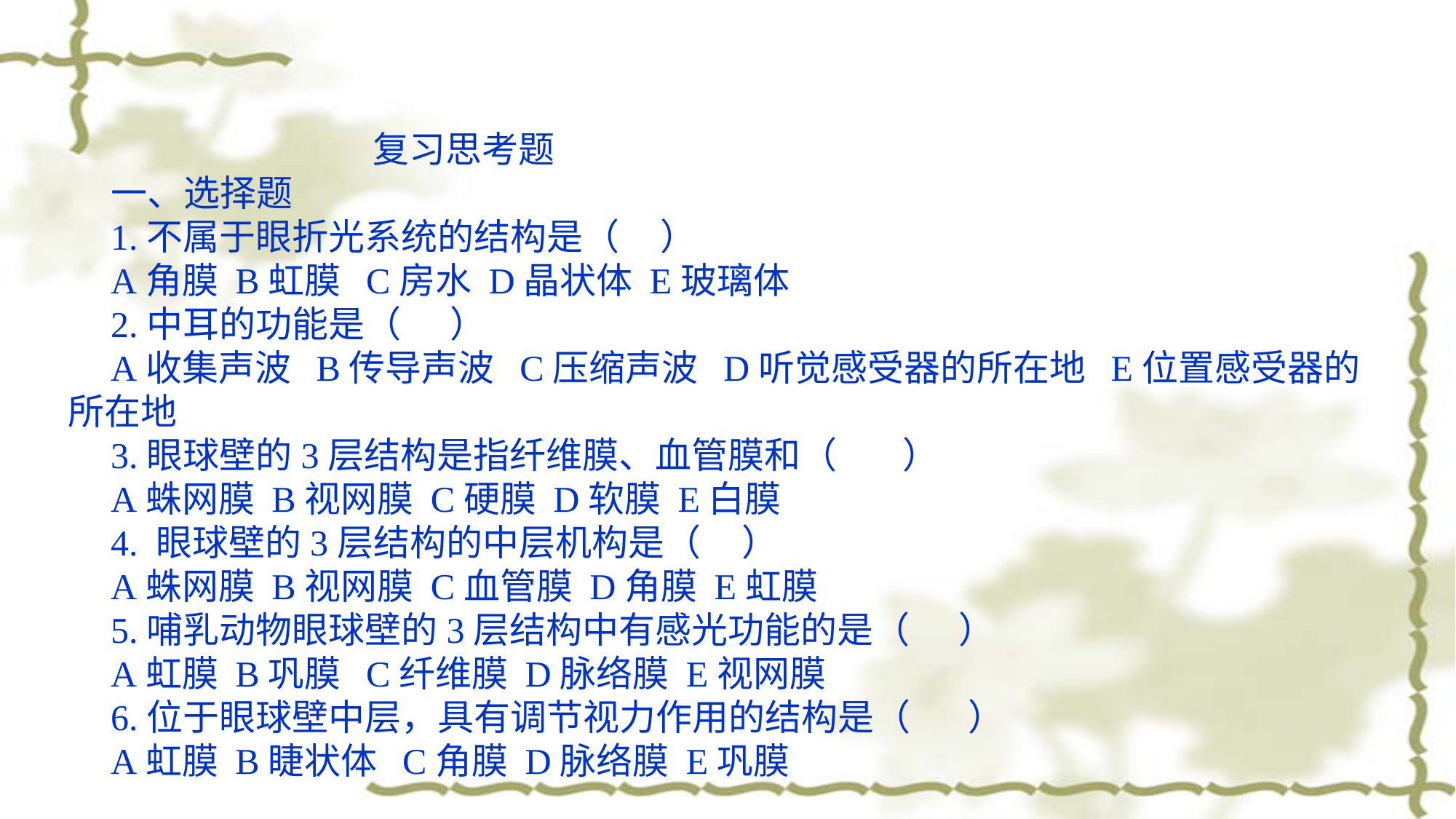

复习思考题
一、选择题1.不属于眼折光系统的结构是（     ）A角膜 B虹膜  C房水 D晶状体 E玻璃体 2.中耳的功能是（      ）A收集声波  B传导声波  C压缩声波  D听觉感受器的所在地  E位置感受器的所在地3.眼球壁的3层结构是指纤维膜、血管膜和（        ）A蛛网膜 B视网膜 C硬膜 D软膜 E白膜4. 眼球壁的3层结构的中层机构是（     ）A蛛网膜 B视网膜 C血管膜 D角膜 E虹膜5.哺乳动物眼球壁的3层结构中有感光功能的是（      ）A虹膜 B巩膜  C纤维膜 D脉络膜 E视网膜6.位于眼球壁中层，具有调节视力作用的结构是（       ）A虹膜 B睫状体  C角膜 D脉络膜 E巩膜